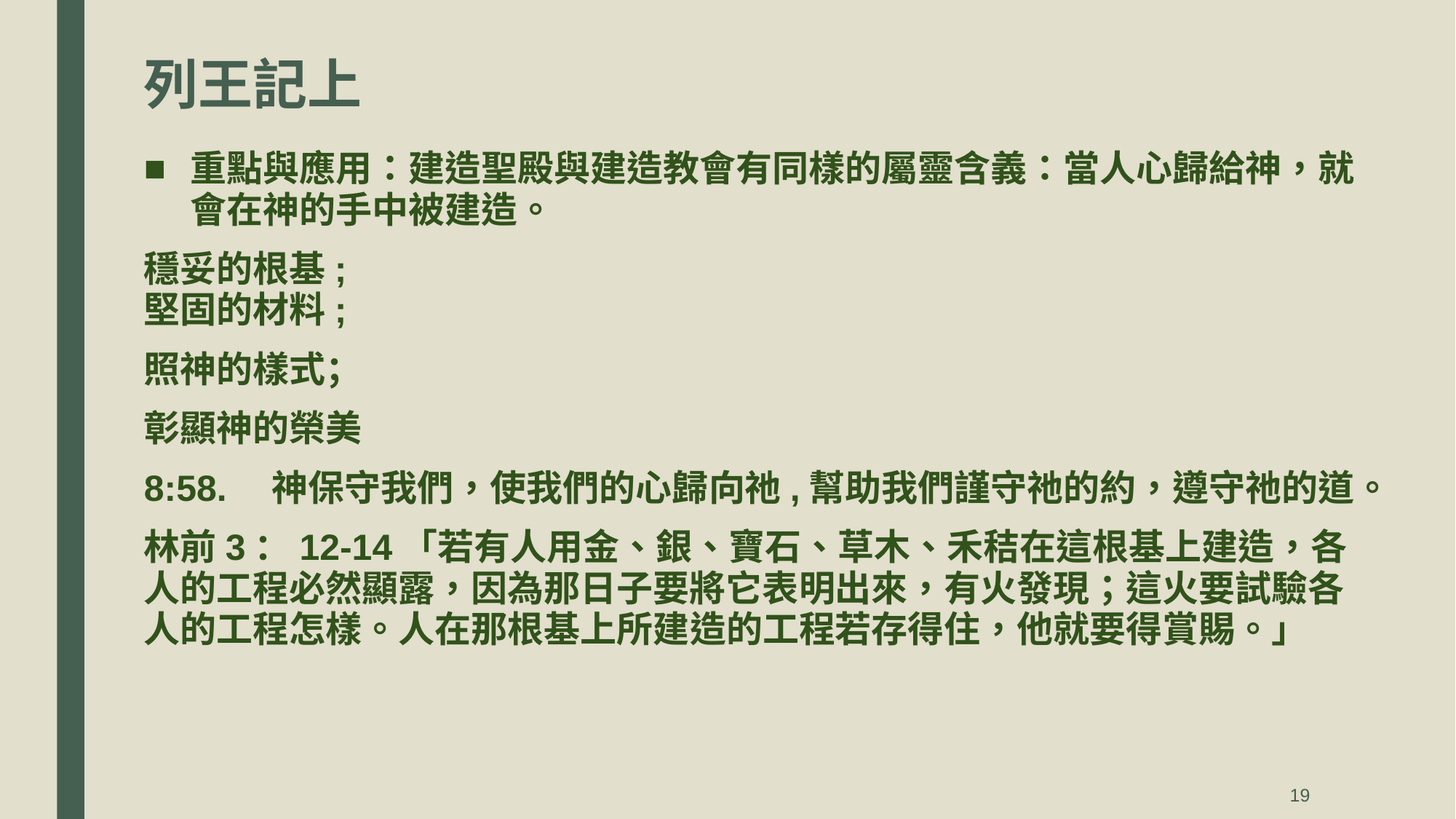

列王記上
重點與應用：建造聖殿與建造教會有同樣的屬靈含義：當人心歸給神，就會在神的手中被建造。
穩妥的根基;
堅固的材料;
照神的樣式；
彰顯神的榮美
8:58.　神保守我們，使我們的心歸向祂,幫助我們謹守祂的約，遵守祂的道。
林前3：12-14「若有人用金、銀、寶石、草木、禾秸在這根基上建造，各人的工程必然顯露，因為那日子要將它表明出來，有火發現；這火要試驗各人的工程怎樣。人在那根基上所建造的工程若存得住，他就要得賞賜。」

19